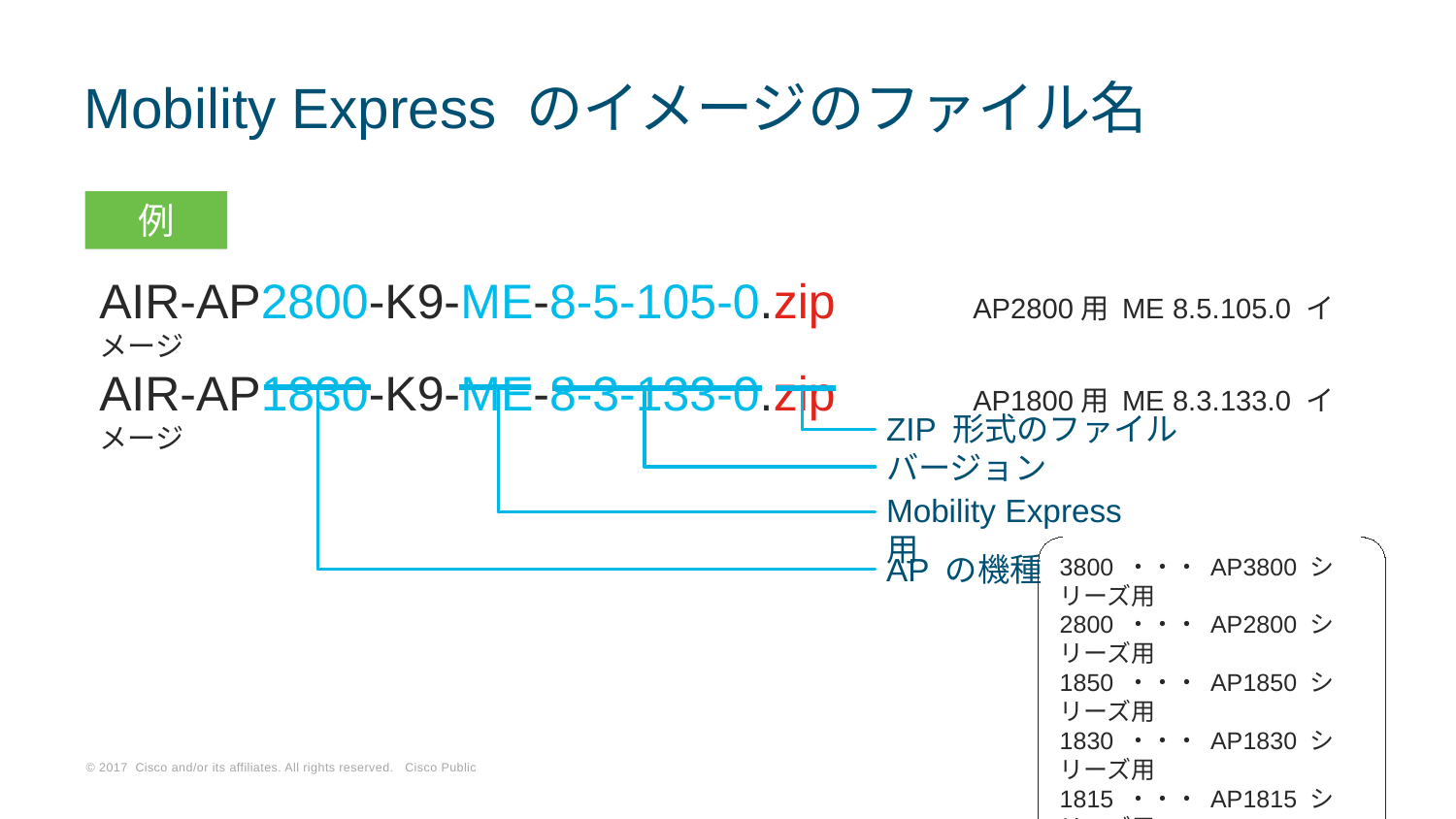

# Mobility Express のイメージのファイル名
例
AIR-AP2800-K9-ME-8-5-105-0.zip	AP2800用 ME 8.5.105.0 イメージ
AIR-AP1830-K9-ME-8-3-133-0.zip	AP1800用 ME 8.3.133.0 イメージ

ZIP 形式のファイル
バージョン
Mobility Express 用
3800 ・・・ AP3800 シリーズ用
2800 ・・・ AP2800 シリーズ用
1850 ・・・ AP1850 シリーズ用
1830 ・・・ AP1830 シリーズ用
1815 ・・・ AP1815 シリーズ用
AP の機種